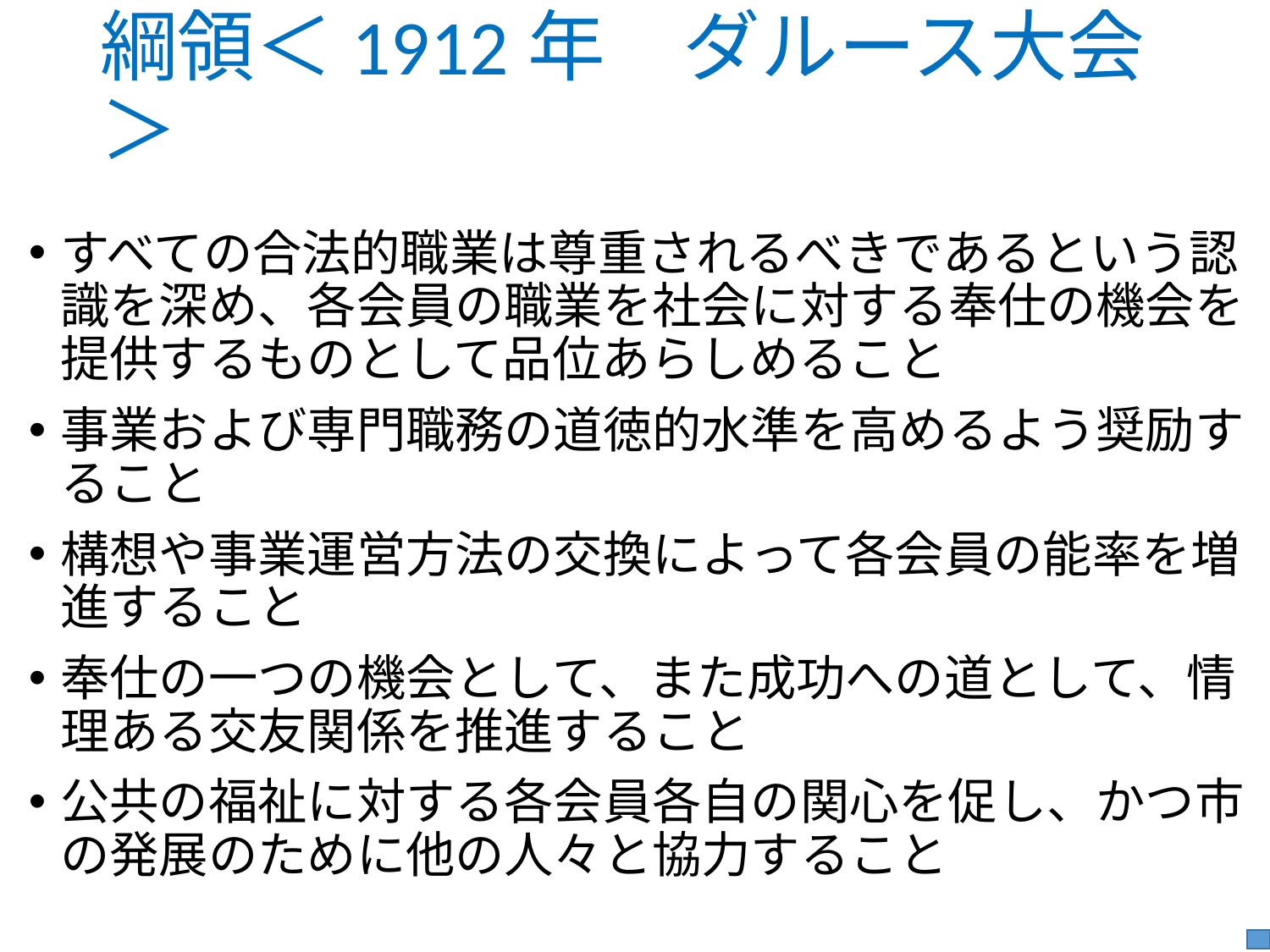

# 綱領＜1912年　ダルース大会＞

すべての合法的職業は尊重されるべきであるという認識を深め、各会員の職業を社会に対する奉仕の機会を提供するものとして品位あらしめること
事業および専門職務の道徳的水準を高めるよう奨励すること
構想や事業運営方法の交換によって各会員の能率を増進すること
奉仕の一つの機会として、また成功への道として、情理ある交友関係を推進すること
公共の福祉に対する各会員各自の関心を促し、かつ市の発展のために他の人々と協力すること